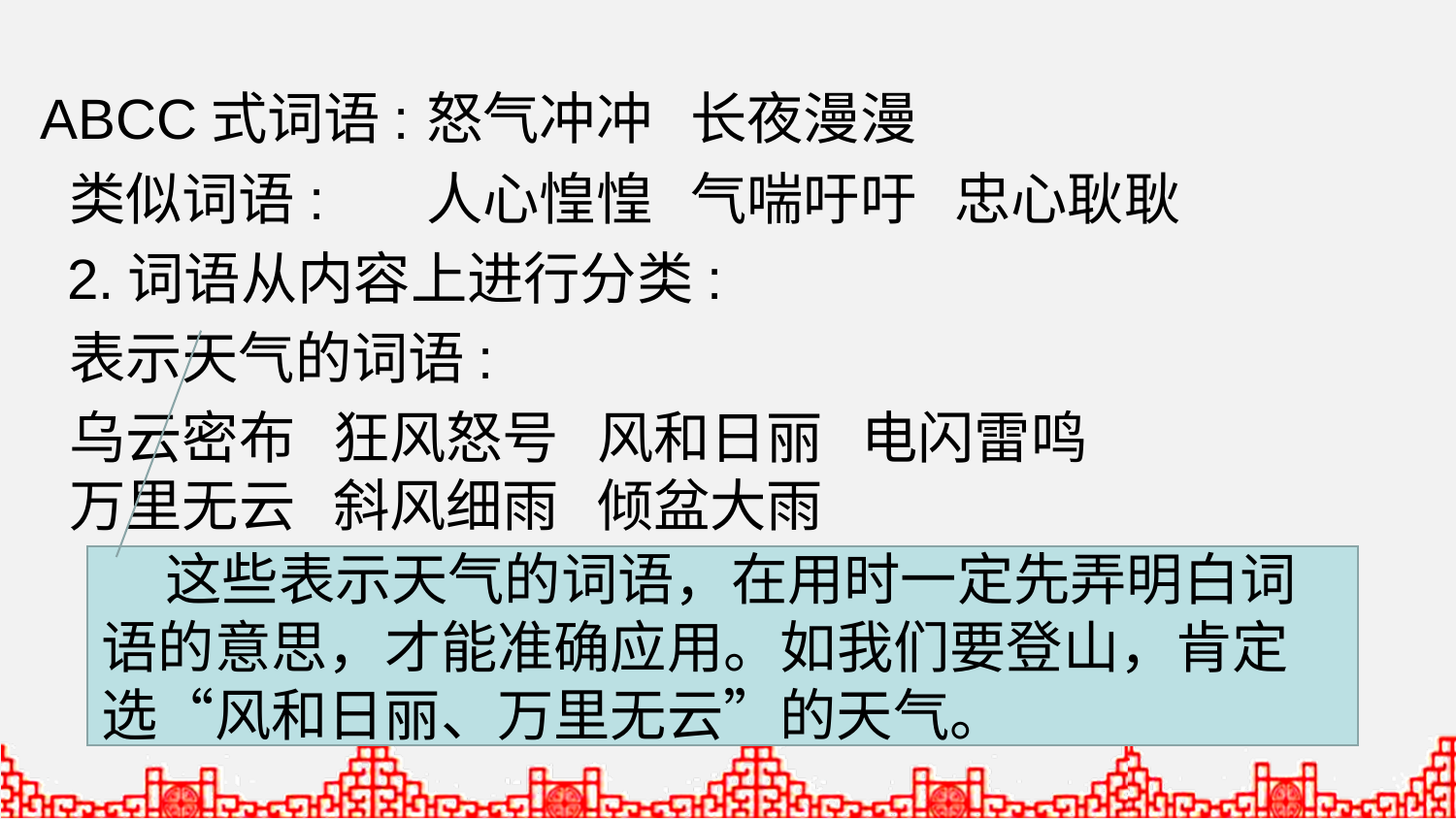

ABCC式词语:
怒气冲冲   长夜漫漫
类似词语:
人心惶惶   气喘吁吁   忠心耿耿
2.词语从内容上进行分类:
表示天气的词语:
乌云密布   狂风怒号   风和日丽   电闪雷鸣
万里无云   斜风细雨   倾盆大雨
    这些表示天气的词语，在用时一定先弄明白词语的意思，才能准确应用。如我们要登山，肯定选“风和日丽、万里无云”的天气。